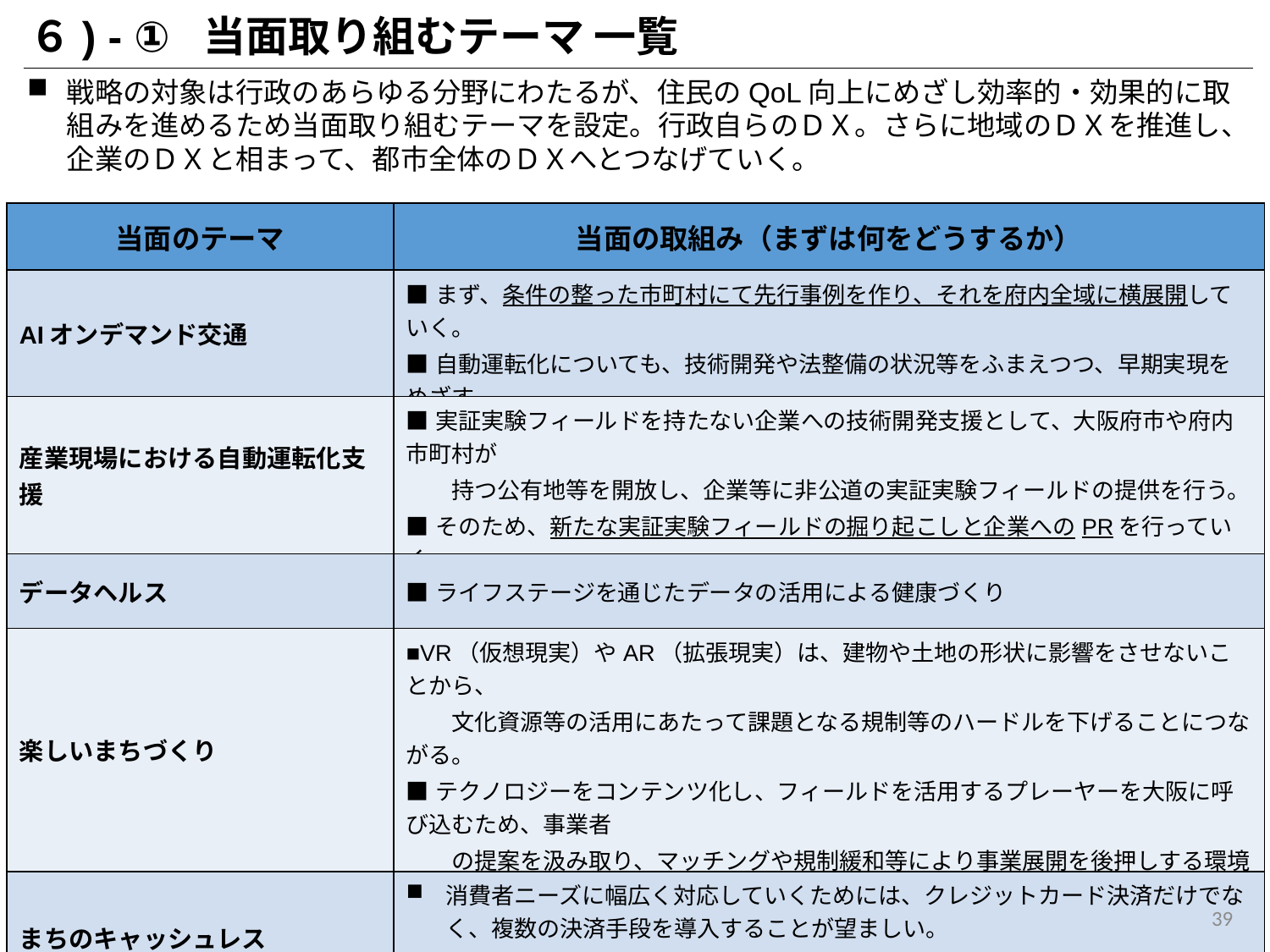

６) - ①  当面取り組むテーマ 一覧
戦略の対象は行政のあらゆる分野にわたるが、住民のQoL向上にめざし効率的・効果的に取組みを進めるため当面取り組むテーマを設定。行政自らのＤＸ。さらに地域のＤＸを推進し、企業のＤＸと相まって、都市全体のＤＸへとつなげていく。
| 当面のテーマ | 当面の取組み（まずは何をどうするか） |
| --- | --- |
| AIオンデマンド交通 | ■まず、条件の整った市町村にて先行事例を作り、それを府内全域に横展開していく。 ■自動運転化についても、技術開発や法整備の状況等をふまえつつ、早期実現をめざす。 |
| 産業現場における自動運転化支援 | ■実証実験フィールドを持たない企業への技術開発支援として、大阪府市や府内市町村が 　　持つ公有地等を開放し、企業等に非公道の実証実験フィールドの提供を行う。 ■そのため、新たな実証実験フィールドの掘り起こしと企業へのPRを行っていく。 |
| データヘルス | ■ライフステージを通じたデータの活用による健康づくり |
| 楽しいまちづくり | ■VR（仮想現実）やAR（拡張現実）は、建物や土地の形状に影響をさせないことから、 　　文化資源等の活用にあたって課題となる規制等のハードルを下げることにつながる。 ■テクノロジーをコンテンツ化し、フィールドを活用するプレーヤーを大阪に呼び込むため、事業者 　　の提案を汲み取り、マッチングや規制緩和等により事業展開を後押しする環境を整備。 |
| まちのキャッシュレス | 消費者ニーズに幅広く対応していくためには、クレジットカード決済だけでなく、複数の決済手段を導入することが望ましい。 そのため、タクシー事業者や中小企業、キャッシュレス事業者等とも連携しながら、啓発活動をはじめ、キャッシュレス化推進のための取組みを進める。 |
| ３つのレス推進 | ■　はんこレス、ペーパーレスは令和１～２年度にかけて全庁的な業務フローの棚卸し 　　 や検証(BPR)を行い、並行して、できるところから導入を始める。 ■ キャッシュレスは、大規模集客施設からキャッシュレスの導入促進に加え、手数料等 　　 では、先進自治体並みの導入に向けたロードマップを作成する。 |
39